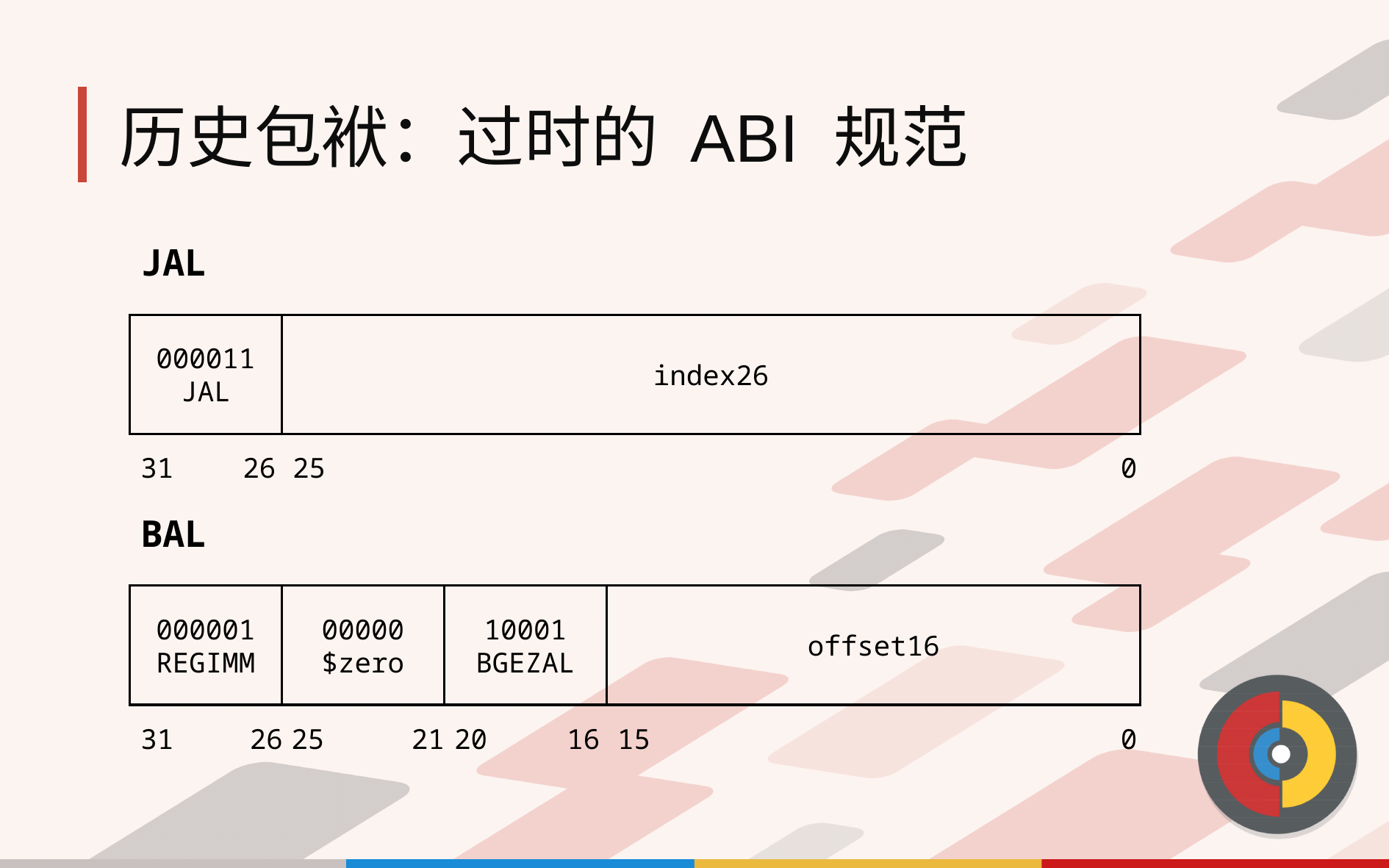

# 历史包袱：过时的 ABI 规范
JAL
index26
000011
JAL
26
25
31
0
BAL
00000
$zero
10001
BGEZAL
offset16
000001
REGIMM
25
21
20
16
15
0
31
26